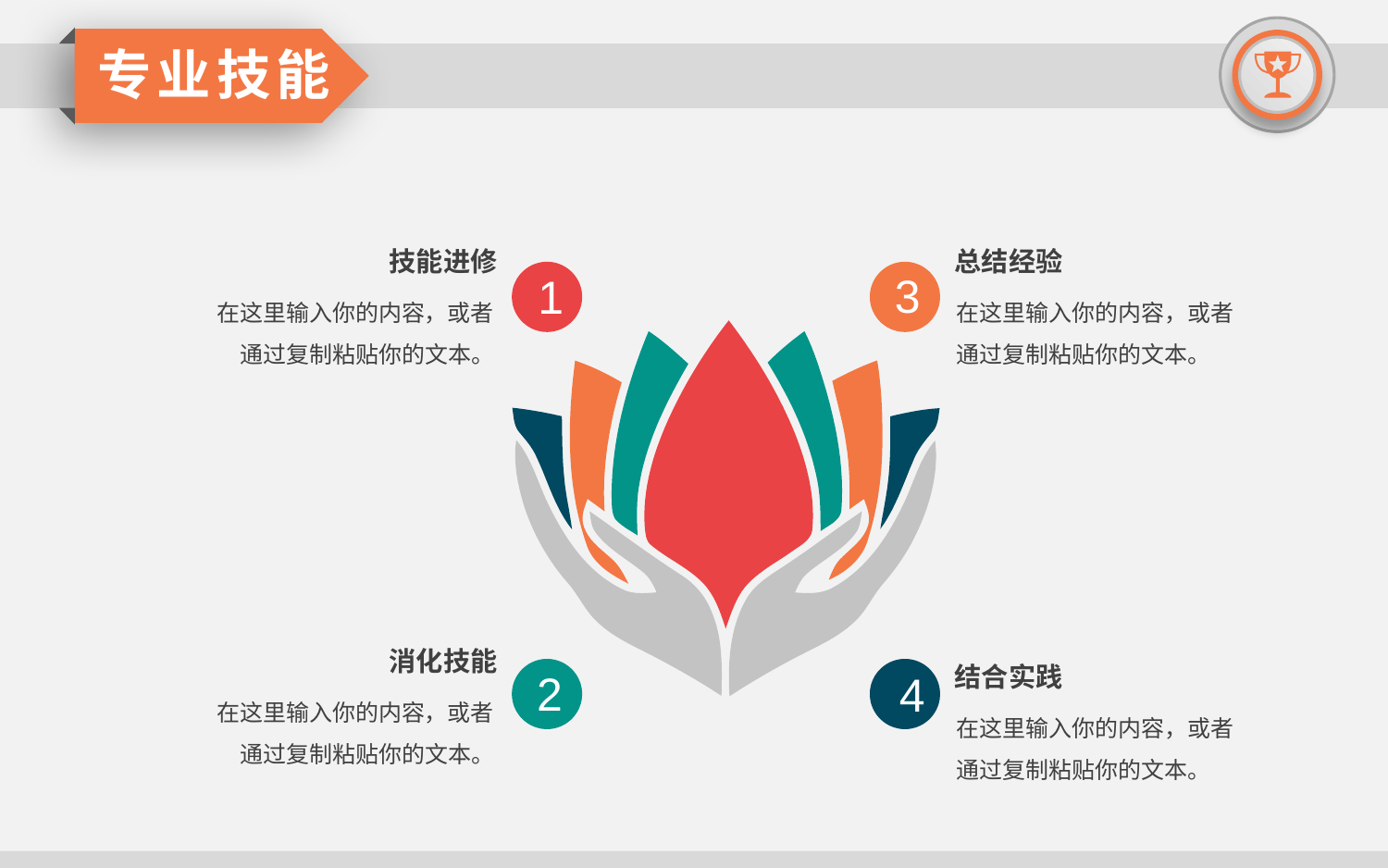

延时
专业技能
技能进修
总结经验
3
1

在这里输入你的内容，或者通过复制粘贴你的文本。
在这里输入你的内容，或者通过复制粘贴你的文本。

消化技能
结合实践
2
4

在这里输入你的内容，或者通过复制粘贴你的文本。
在这里输入你的内容，或者通过复制粘贴你的文本。